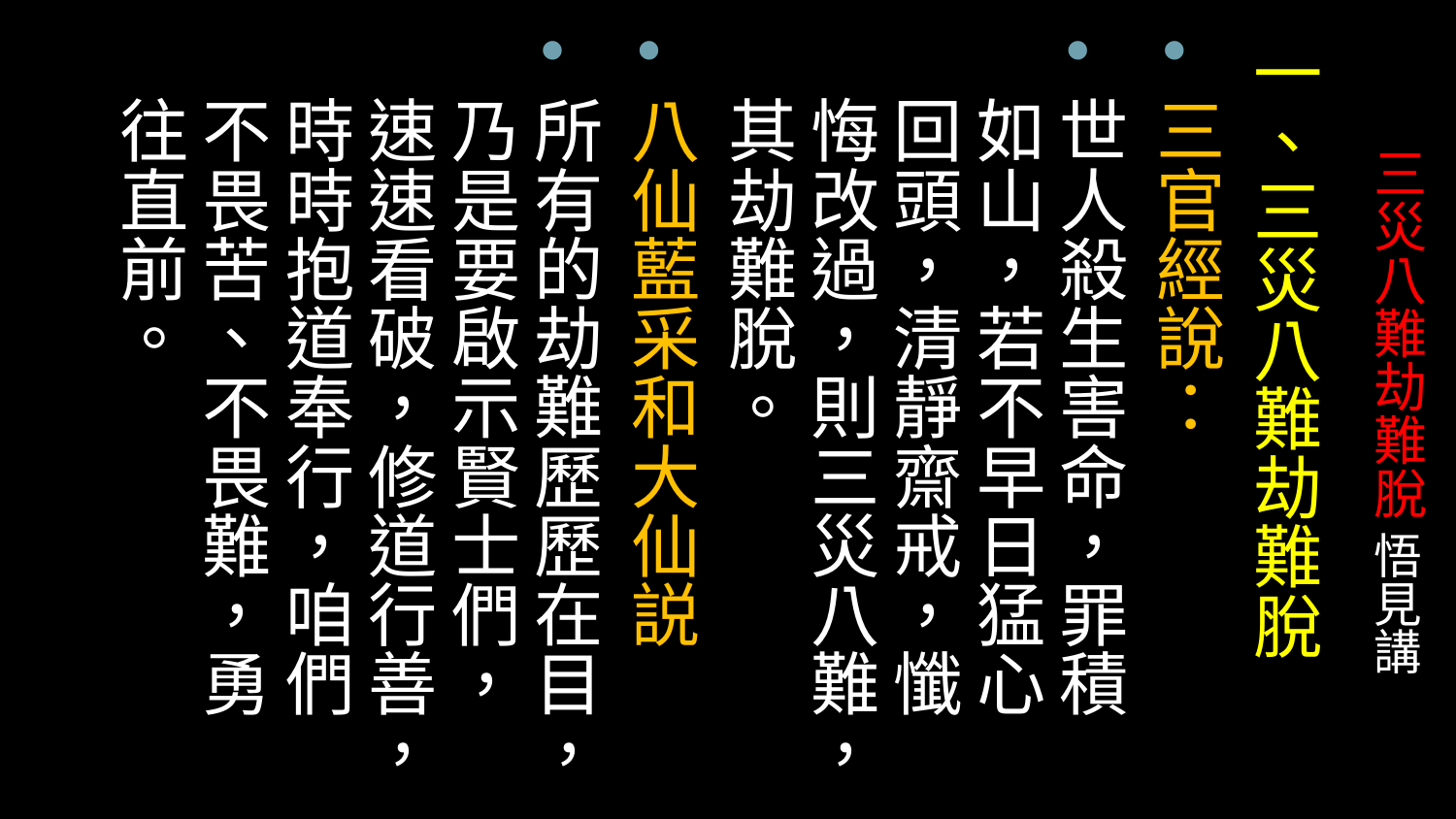

一、三災八難劫難脫
三官經說：
世人殺生害命，罪積如山，若不早日猛心回頭，清靜齋戒，懺悔改過，則三災八難，其劫難脫。
八仙藍采和大仙説
所有的劫難歷歷在目，乃是要啟示賢士們，速速看破，修道行善，時時抱道奉行，咱們不畏苦、不畏難，勇往直前。

# 三災八難劫難脫 悟見講